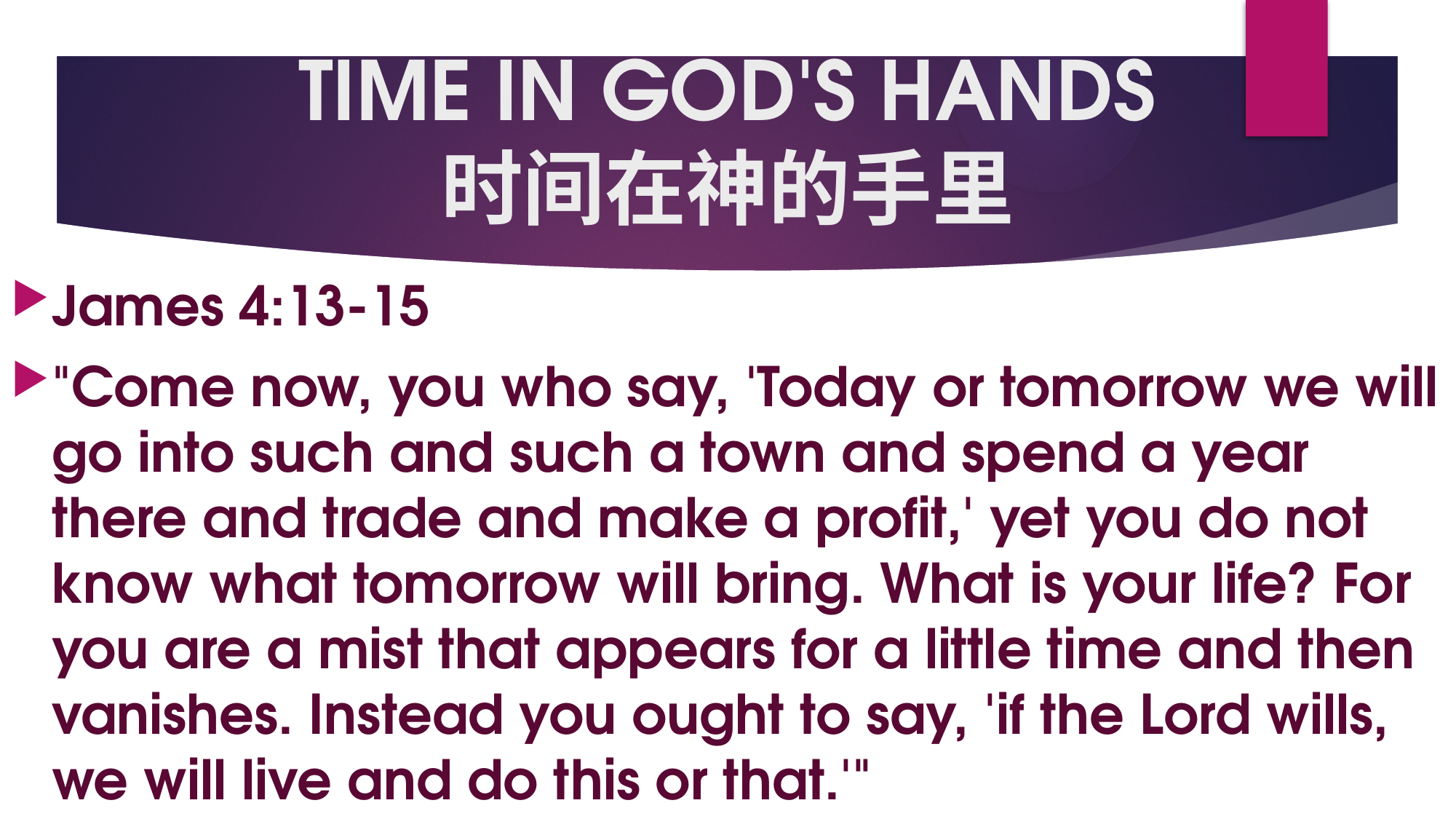

# TIME IN GOD'S HANDS 时间在神的手里
James 4:13-15
"Come now, you who say, 'Today or tomorrow we will go into such and such a town and spend a year there and trade and make a profit,' yet you do not know what tomorrow will bring. What is your life? For you are a mist that appears for a little time and then vanishes. Instead you ought to say, 'if the Lord wills, we will live and do this or that.'"